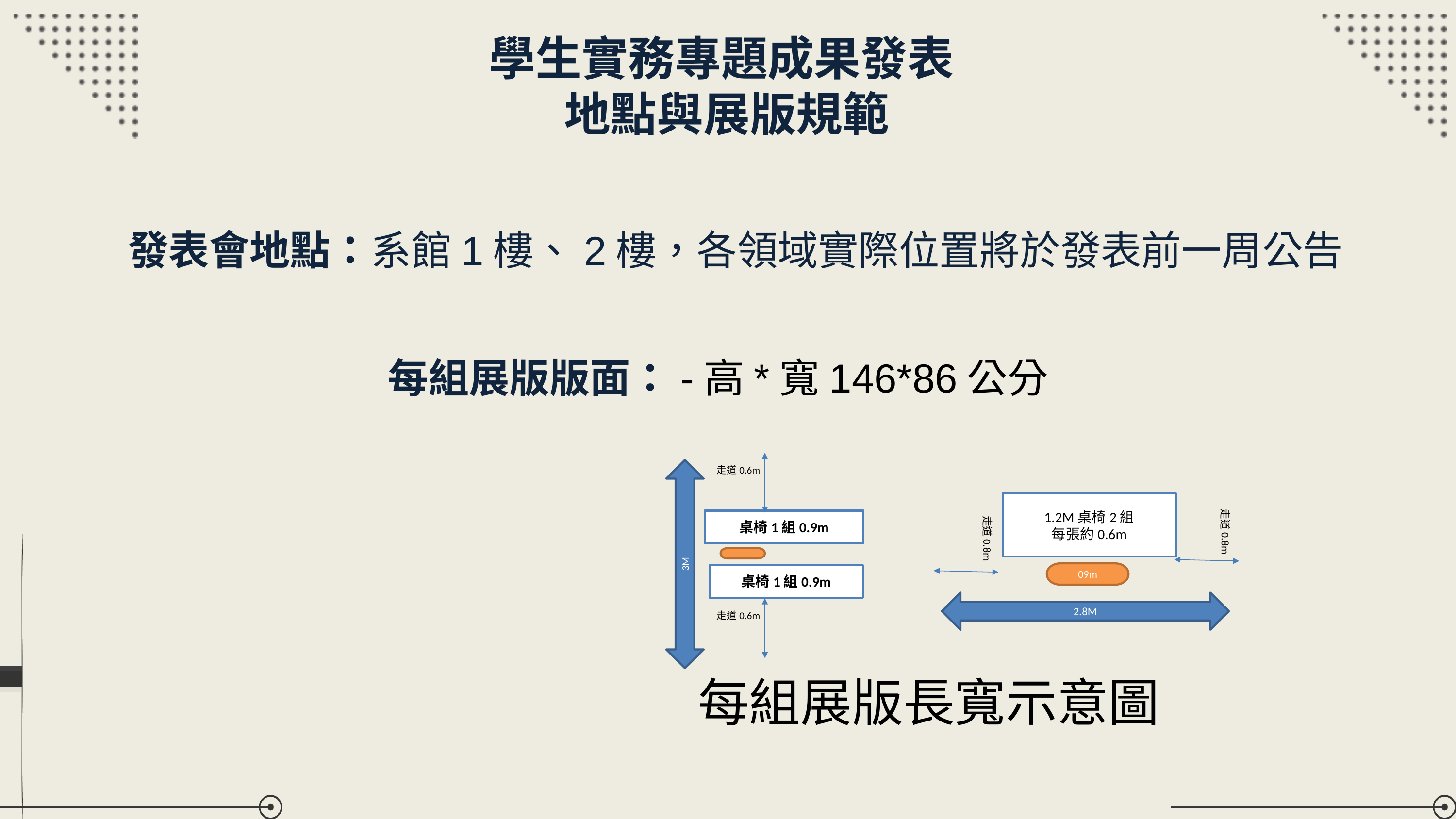

學生實務專題成果發表
地點與展版規範
發表會地點：系館1樓、2樓，各領域實際位置將於發表前一周公告
每組展版版面：-高*寬146*86公分
1.2M桌椅2組
每張約0.6m
桌椅1組0.9m
走道0.6m
走道0.8m
走道0.8m
桌椅1組0.9m
3M

09m
2.8M
走道0.6m
每組展版長寬示意圖